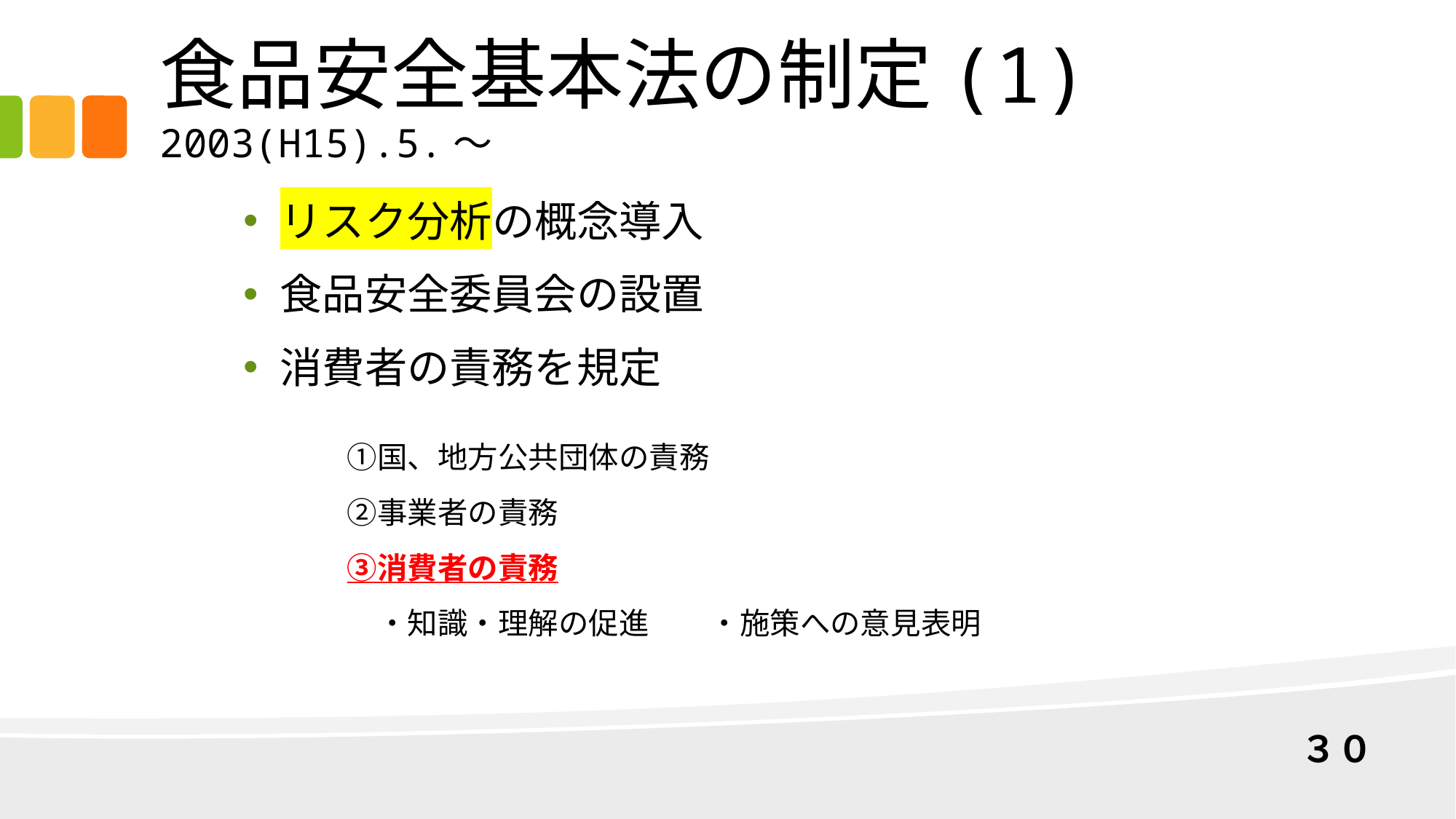

# 食品安全基本法の制定(1)　2003(H15).5.～
リスク分析の概念導入
食品安全委員会の設置
消費者の責務を規定
　　①国、地方公共団体の責務
　　②事業者の責務
　　③消費者の責務
　　　・知識・理解の促進　　・施策への意見表明
３０